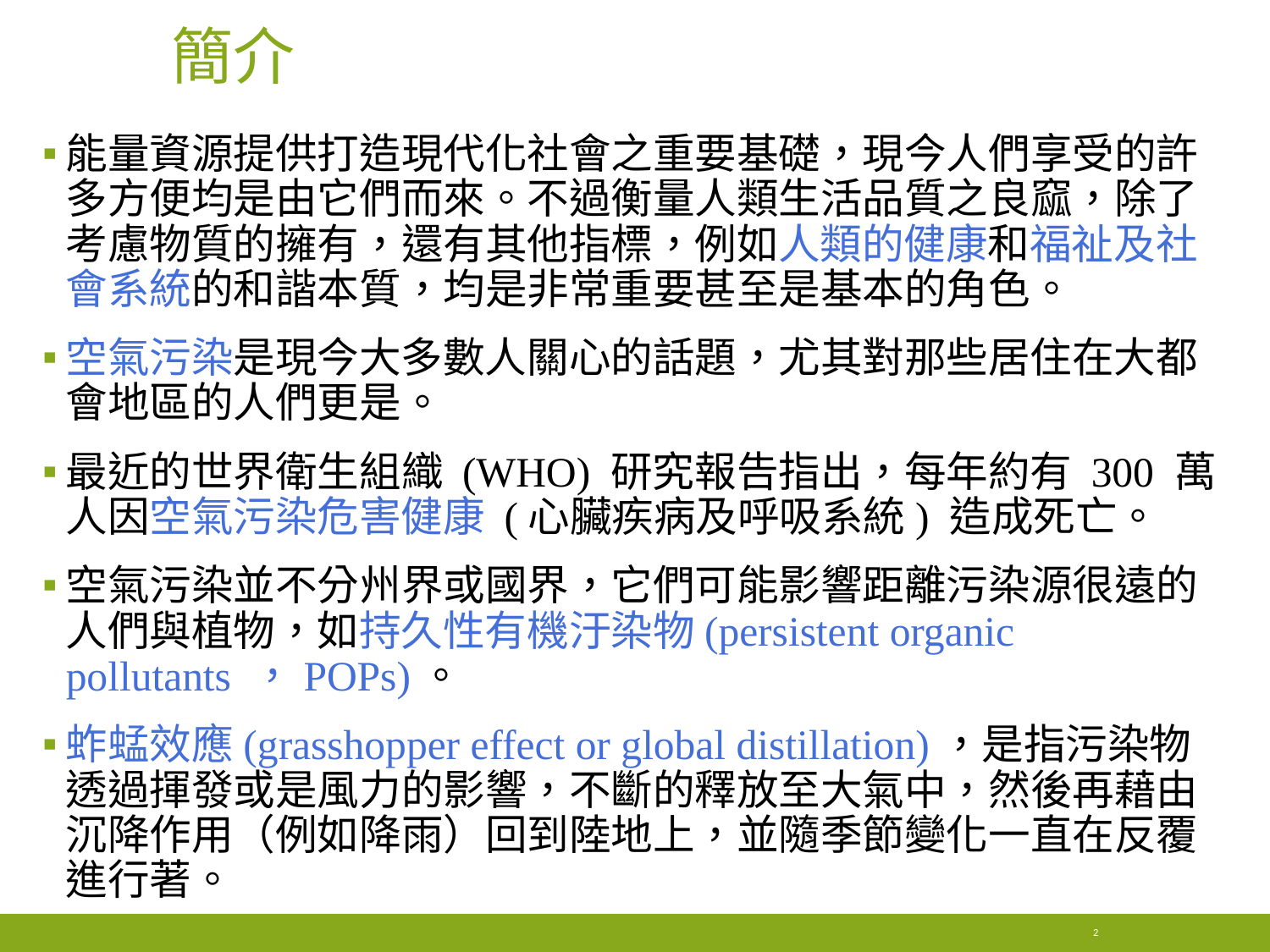

# 簡介
能量資源提供打造現代化社會之重要基礎，現今人們享受的許多方便均是由它們而來。不過衡量人類生活品質之良窳，除了考慮物質的擁有，還有其他指標，例如人類的健康和福祉及社會系統的和諧本質，均是非常重要甚至是基本的角色。
空氣污染是現今大多數人關心的話題，尤其對那些居住在大都會地區的人們更是。
最近的世界衛生組織 (WHO) 研究報告指出，每年約有 300 萬人因空氣污染危害健康 (心臟疾病及呼吸系統) 造成死亡。
空氣污染並不分州界或國界，它們可能影響距離污染源很遠的人們與植物，如持久性有機汙染物(persistent organic pollutants ，POPs)。
蚱蜢效應(grasshopper effect or global distillation)，是指污染物透過揮發或是風力的影響，不斷的釋放至大氣中，然後再藉由沉降作用（例如降雨）回到陸地上，並隨季節變化一直在反覆進行著。
2